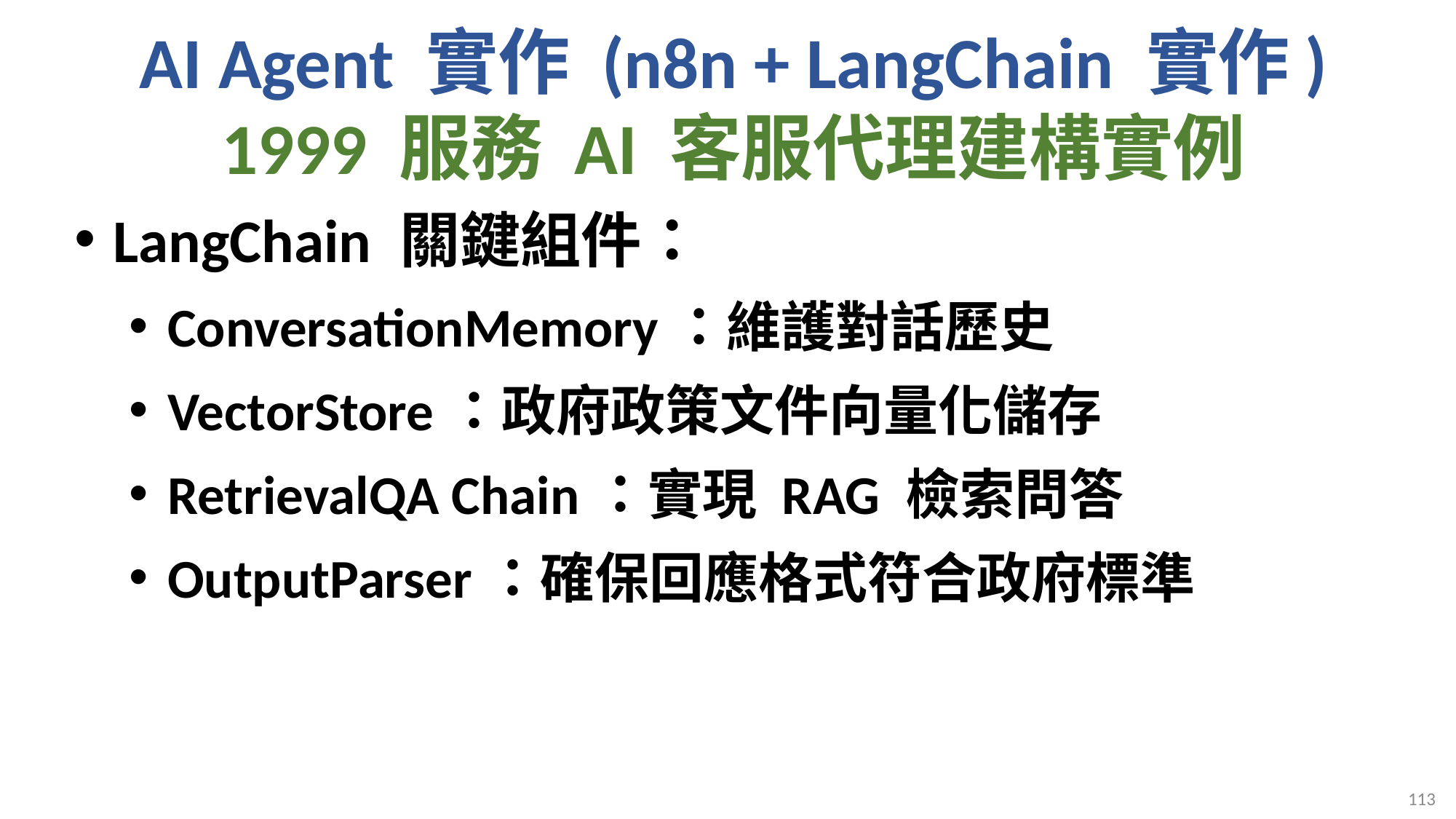

# AI Agent 實作 (n8n + LangChain 實作) 1999 服務 AI 客服代理建構實例
LangChain 關鍵組件：
ConversationMemory：維護對話歷史
VectorStore：政府政策文件向量化儲存
RetrievalQA Chain：實現 RAG 檢索問答
OutputParser：確保回應格式符合政府標準
113